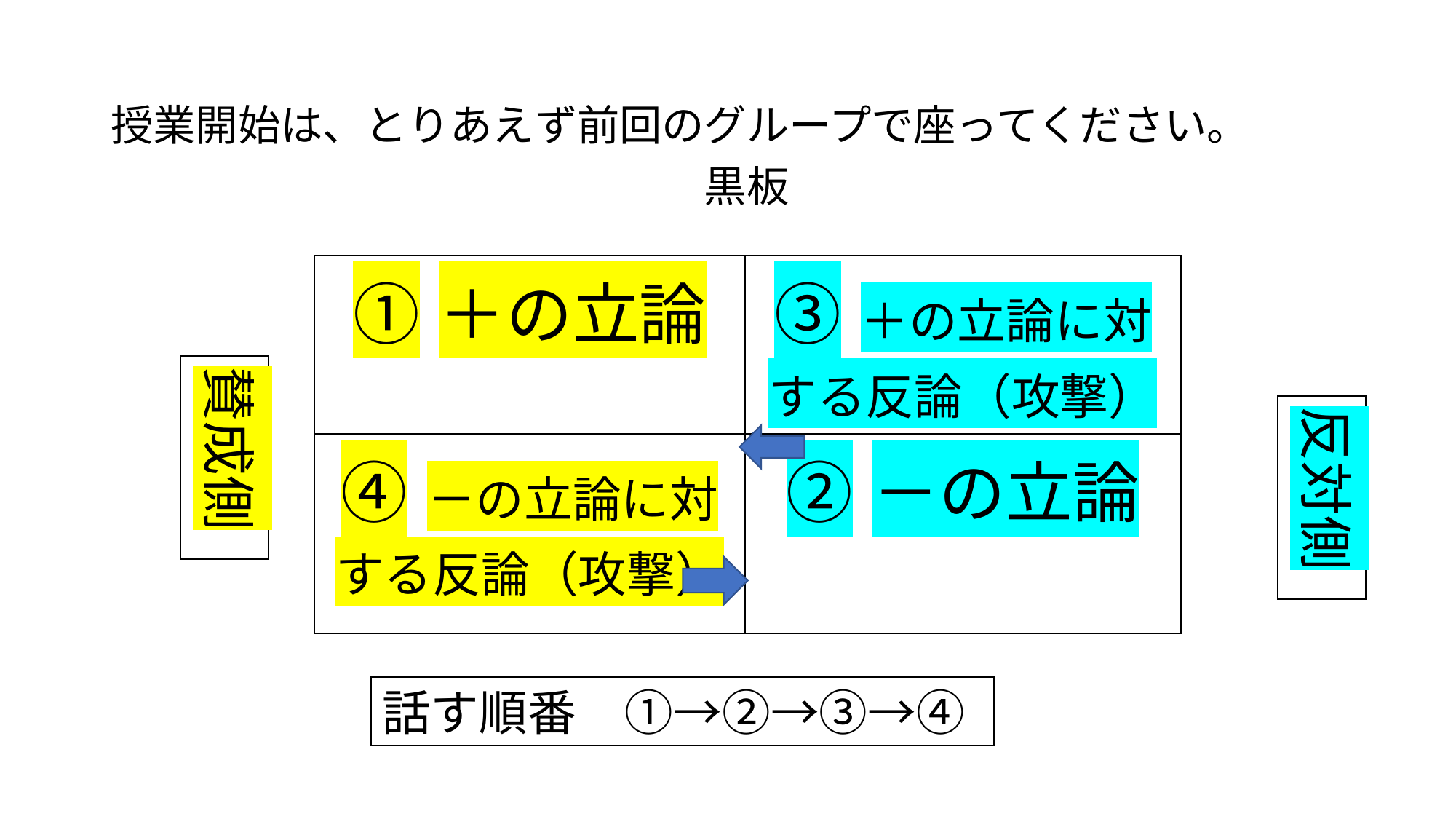

授業開始は、とりあえず前回のグループで座ってください。
　　　　　　　　　　　　　　黒板

| ①＋の立論 | ③＋の立論に対する反論（攻撃） |
| --- | --- |
| ④－の立論に対する反論（攻撃） | ②－の立論 |
賛成側
反対側

話す順番　①→②→③→④